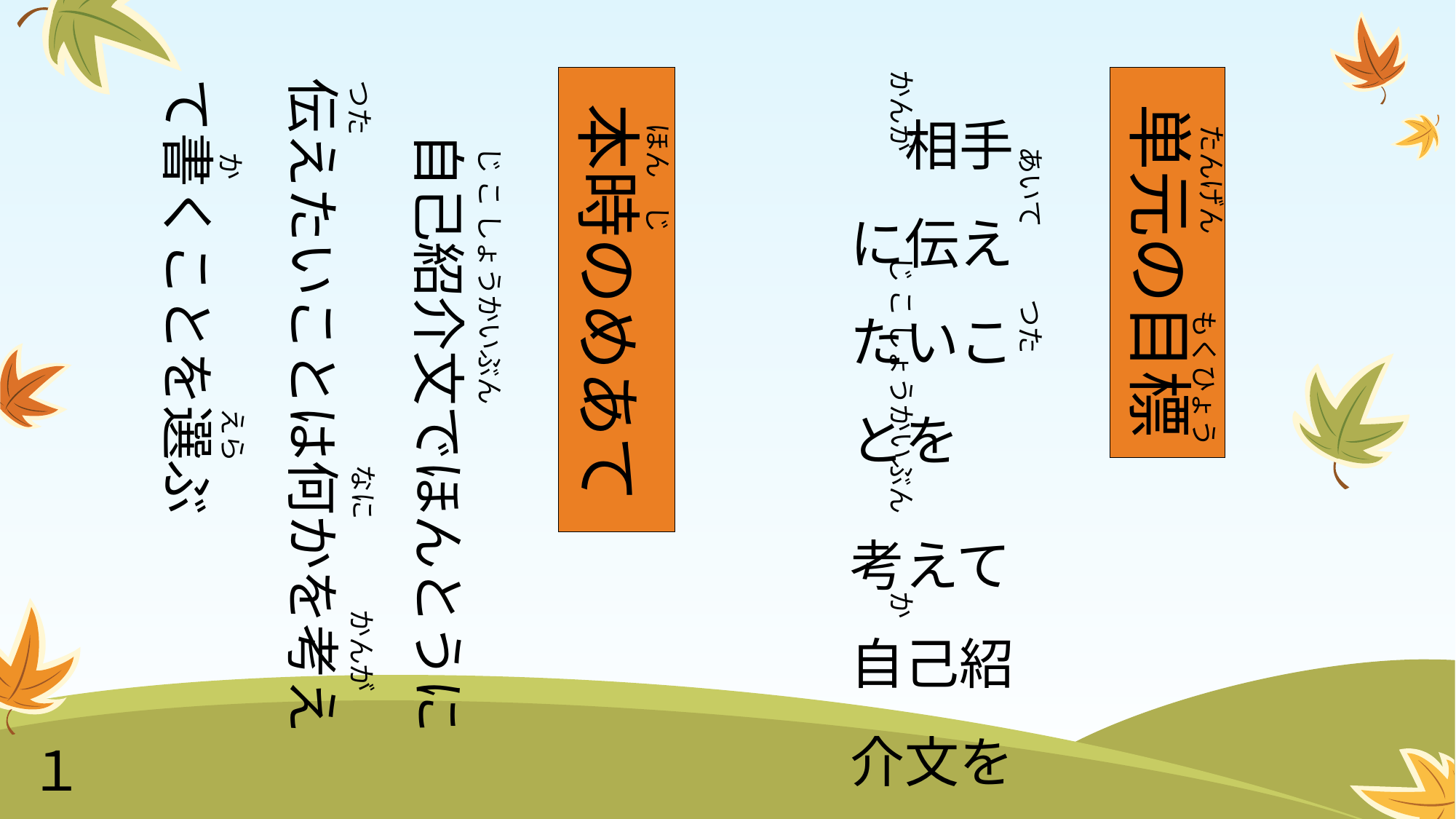

かんが
　自己紹介文でほんとうに
伝えたいことは何かを考え
て書くことを選ぶ

 本時のめあて
　相手に伝えたいことを
考えて自己紹介文を書く
 単元の目標
つた
ほん　じ
たんげん
じ こ しょうかいぶん
あいて
か
じ こ しょうかいぶん
つた
もくひょう
えら
なに
か
かんが
１